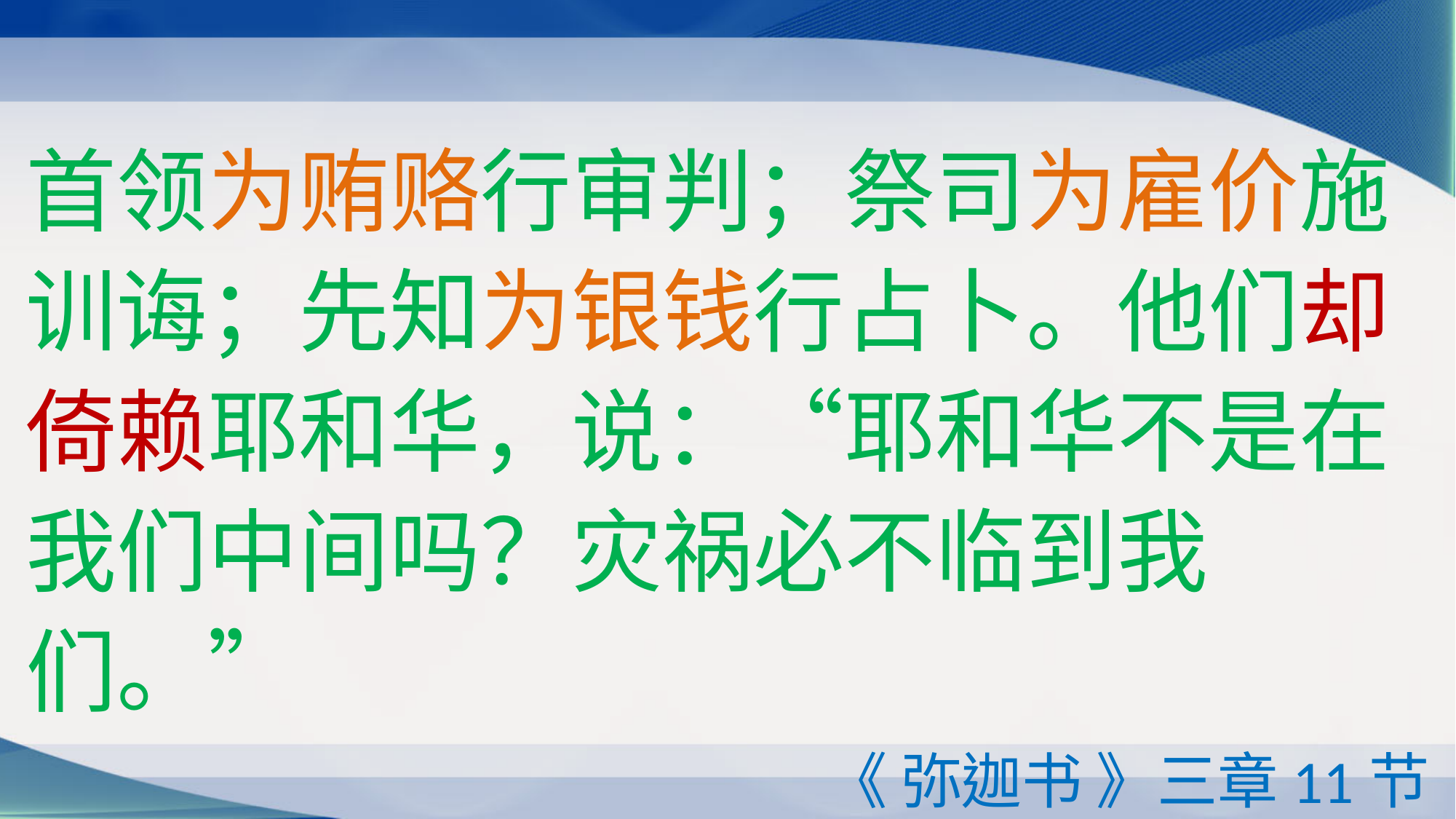

首领为贿赂行审判；祭司为雇价施训诲；先知为银钱行占卜。他们却倚赖耶和华，说：“耶和华不是在我们中间吗？灾祸必不临到我们。”
《 弥迦书 》三章11节